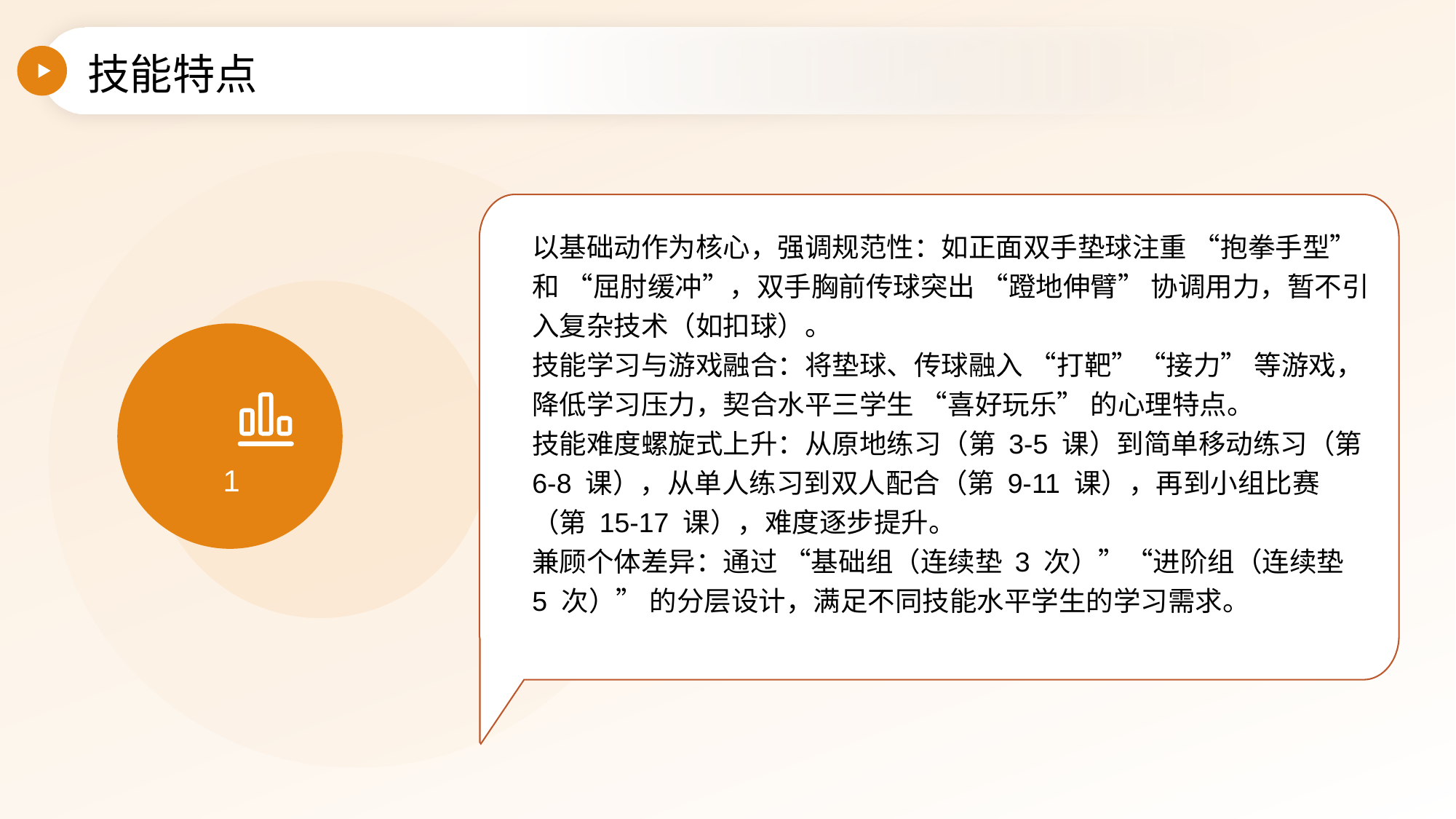

技能特点

以基础动作为核心，强调规范性：如正面双手垫球注重 “抱拳手型” 和 “屈肘缓冲”，双手胸前传球突出 “蹬地伸臂” 协调用力，暂不引入复杂技术（如扣球）。
技能学习与游戏融合：将垫球、传球融入 “打靶”“接力” 等游戏，降低学习压力，契合水平三学生 “喜好玩乐” 的心理特点。
技能难度螺旋式上升：从原地练习（第 3-5 课）到简单移动练习（第 6-8 课），从单人练习到双人配合（第 9-11 课），再到小组比赛（第 15-17 课），难度逐步提升。
兼顾个体差异：通过 “基础组（连续垫 3 次）”“进阶组（连续垫 5 次）” 的分层设计，满足不同技能水平学生的学习需求。

1